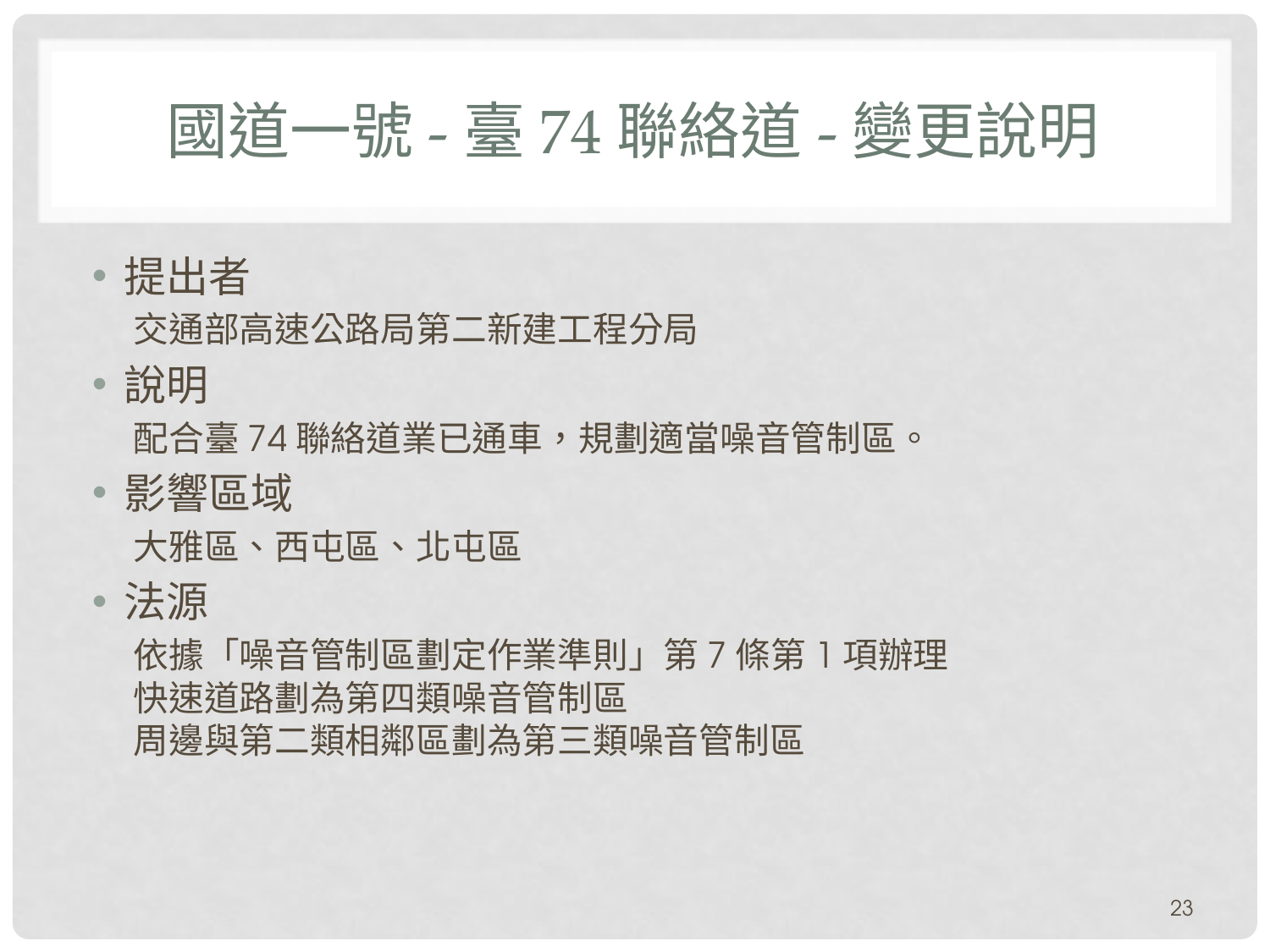

# 國道一號-臺74聯絡道-變更說明
提出者
交通部高速公路局第二新建工程分局
說明
配合臺74聯絡道業已通車，規劃適當噪音管制區。
影響區域
大雅區、西屯區、北屯區
法源
依據「噪音管制區劃定作業準則」第7條第1項辦理
快速道路劃為第四類噪音管制區
周邊與第二類相鄰區劃為第三類噪音管制區
23